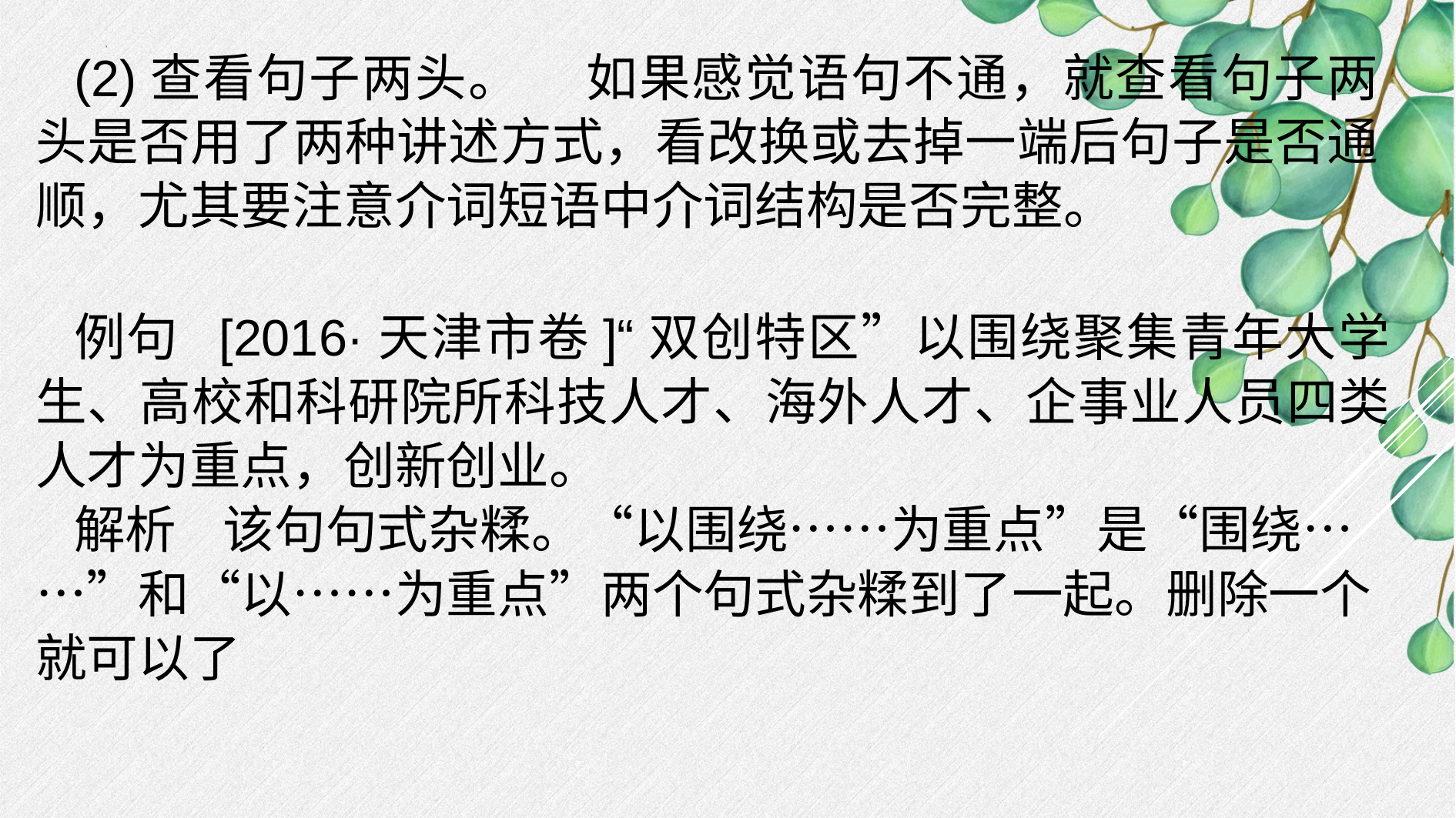

(2)查看句子两头。     如果感觉语句不通，就查看句子两头是否用了两种讲述方式，看改换或去掉一端后句子是否通顺，尤其要注意介词短语中介词结构是否完整。
例句  [2016·天津市卷]“双创特区”以围绕聚集青年大学生、高校和科研院所科技人才、海外人才、企事业人员四类人才为重点，创新创业。
解析    该句句式杂糅。“以围绕……为重点”是“围绕……”和“以……为重点”两个句式杂糅到了一起。删除一个就可以了